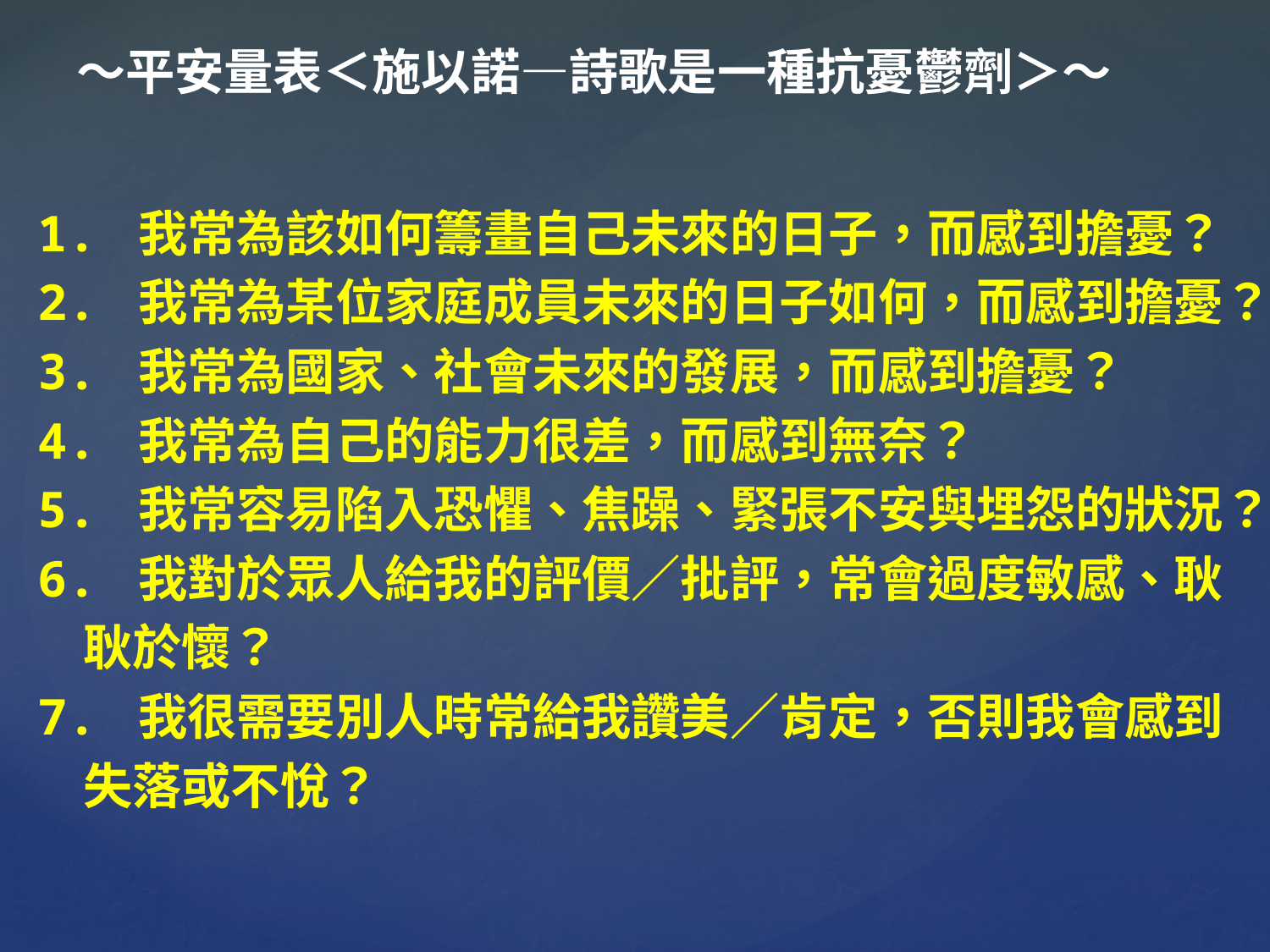

# ～平安量表＜施以諾—詩歌是一種抗憂鬱劑＞～
1. 我常為該如何籌畫自己未來的日子，而感到擔憂？
2. 我常為某位家庭成員未來的日子如何，而感到擔憂？
3. 我常為國家、社會未來的發展，而感到擔憂？
4. 我常為自己的能力很差，而感到無奈？
5. 我常容易陷入恐懼、焦躁、緊張不安與埋怨的狀況？
6. 我對於眾人給我的評價／批評，常會過度敏感、耿
   耿於懷？
7. 我很需要別人時常給我讚美／肯定，否則我會感到
   失落或不悅？